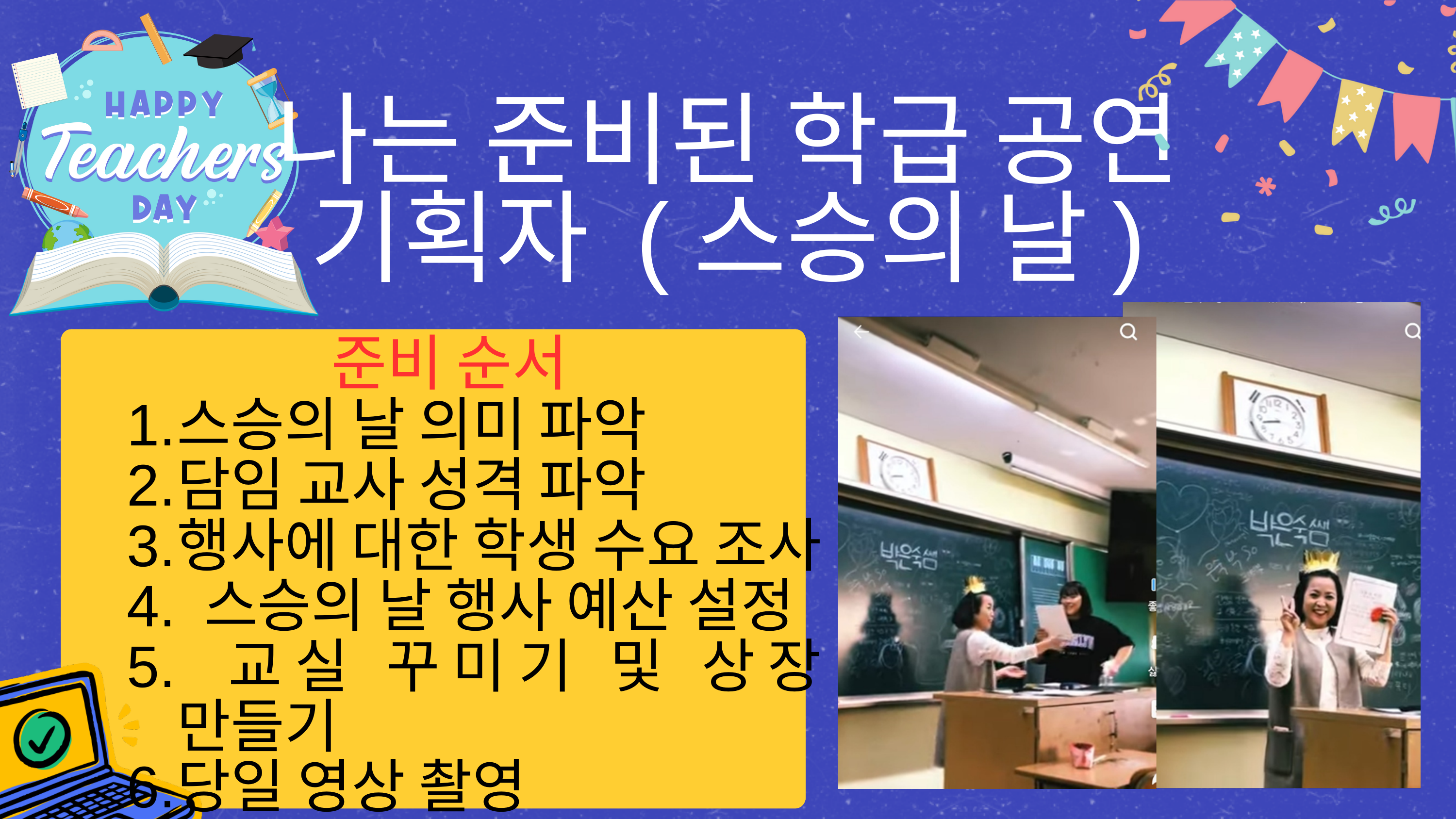

나는 준비된 학급 공연
기획자 (스승의 날)

준비 순서
스승의 날 의미 파악
담임 교사 성격 파악
행사에 대한 학생 수요 조사
 스승의 날 행사 예산 설정
 교실 꾸미기 및 상장 만들기
당일 영상 촬영